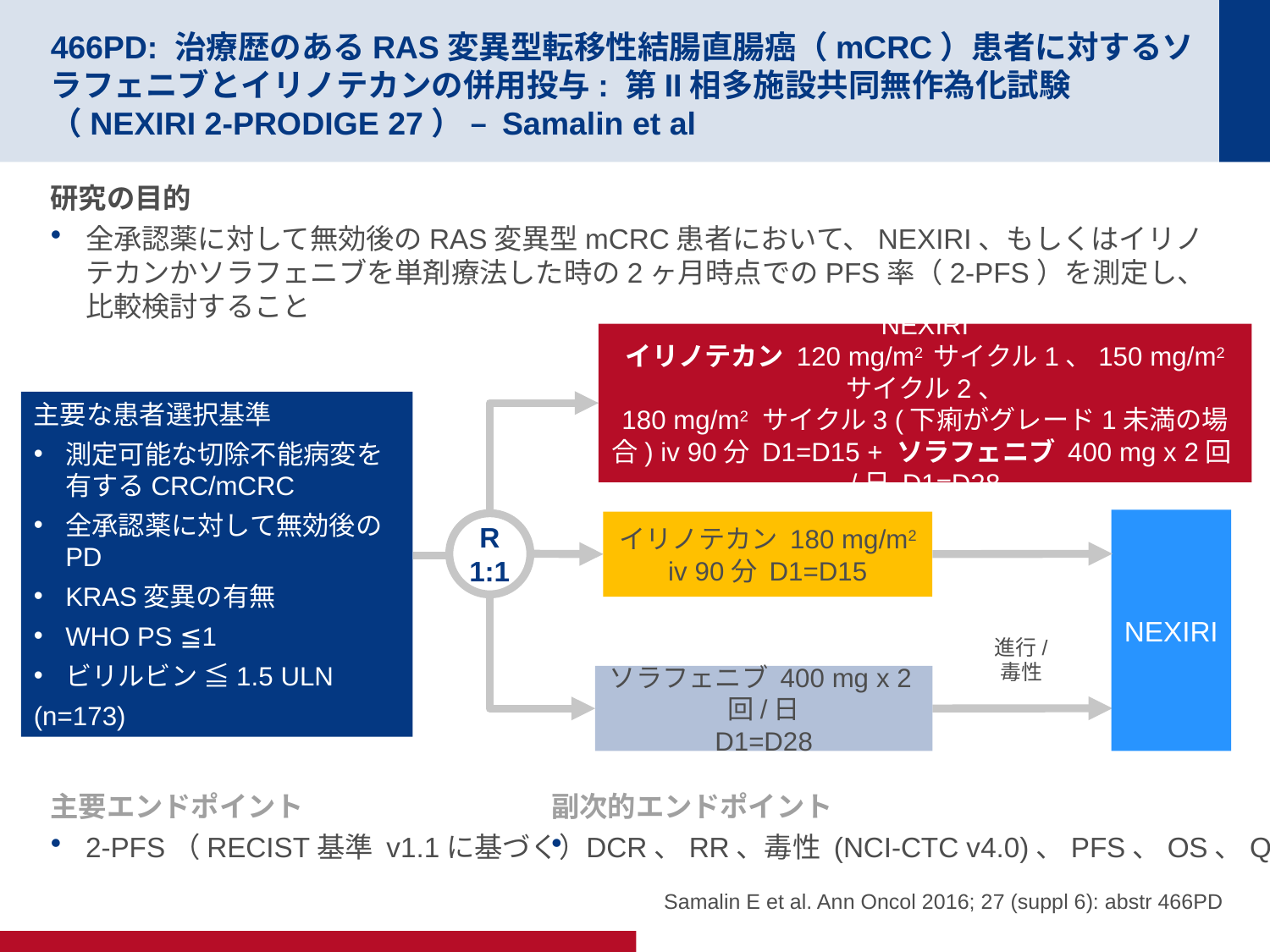

# 466PD: 治療歴のあるRAS変異型転移性結腸直腸癌（mCRC）患者に対するソラフェニブとイリノテカンの併用投与: 第II相多施設共同無作為化試験（NEXIRI 2-PRODIGE 27） – Samalin et al
研究の目的
全承認薬に対して無効後のRAS変異型mCRC患者において、NEXIRI、もしくはイリノテカンかソラフェニブを単剤療法した時の2ヶ月時点でのPFS率（2-PFS）を測定し、比較検討すること

NEXIRI
イリノテカン 120 mg/m2 サイクル1、150 mg/m2 サイクル2、
180 mg/m2 サイクル3 (下痢がグレード1未満の場合) iv 90分 D1=D15 + ソラフェニブ 400 mg x 2回/日 D1=D28
主要な患者選択基準
測定可能な切除不能病変を有するCRC/mCRC
全承認薬に対して無効後のPD
KRAS変異の有無
WHO PS ≦1
ビリルビン ≦1.5 ULN
(n=173)
NEXIRI
イリノテカン 180 mg/m2
iv 90分 D1=D15
R
1:1
進行/
毒性
ソラフェニブ 400 mg x 2回/日
D1=D28
主要エンドポイント
2-PFS（RECIST基準 v1.1に基づく）
副次的エンドポイント
DCR、RR、毒性 (NCI-CTC v4.0)、PFS、OS、QoL
Samalin E et al. Ann Oncol 2016; 27 (suppl 6): abstr 466PD